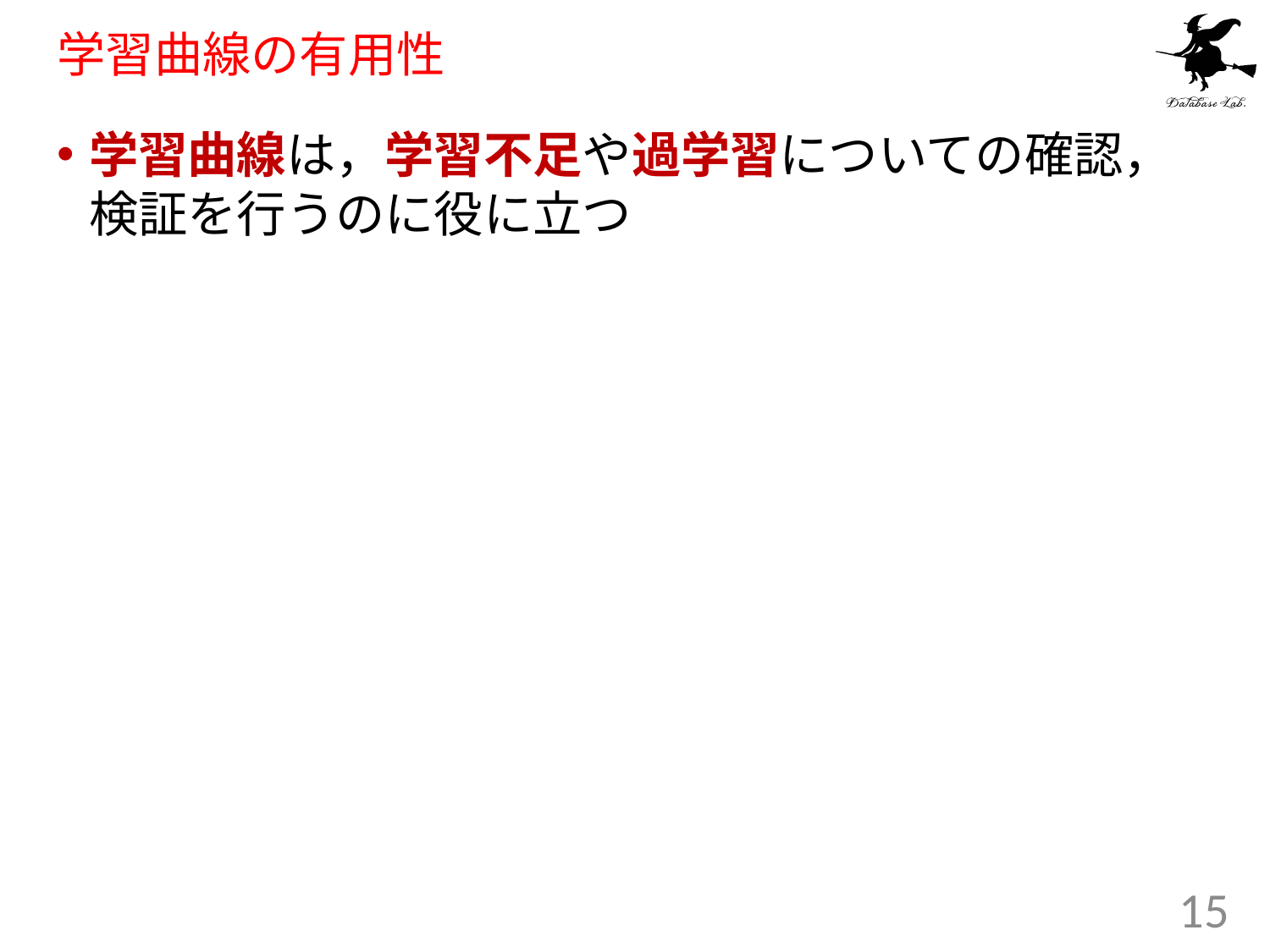

# 学習曲線の有用性
学習曲線は，学習不足や過学習についての確認，検証を行うのに役に立つ
15